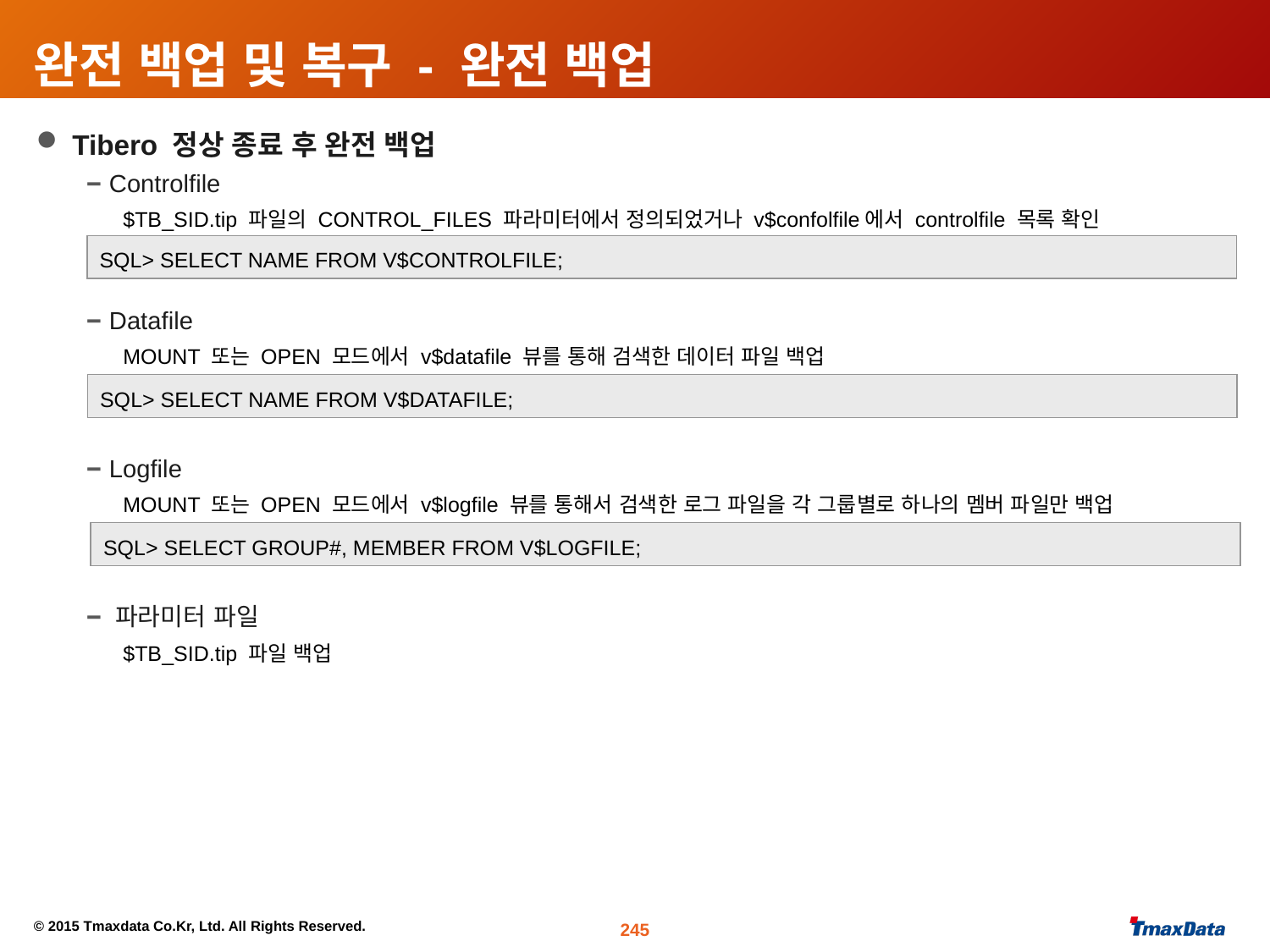

# 완전 백업 및 복구 - 완전 백업
 Tibero 정상 종료 후 완전 백업
 Controlfile
$TB_SID.tip 파일의 CONTROL_FILES 파라미터에서 정의되었거나 v$confolfile에서 controlfile 목록 확인

 Datafile
MOUNT 또는 OPEN 모드에서 v$datafile 뷰를 통해 검색한 데이터 파일 백업

 Logfile
MOUNT 또는 OPEN 모드에서 v$logfile 뷰를 통해서 검색한 로그 파일을 각 그룹별로 하나의 멤버 파일만 백업

 파라미터 파일
$TB_SID.tip 파일 백업

SQL> SELECT NAME FROM V$CONTROLFILE;
SQL> SELECT NAME FROM V$DATAFILE;
SQL> SELECT GROUP#, MEMBER FROM V$LOGFILE;